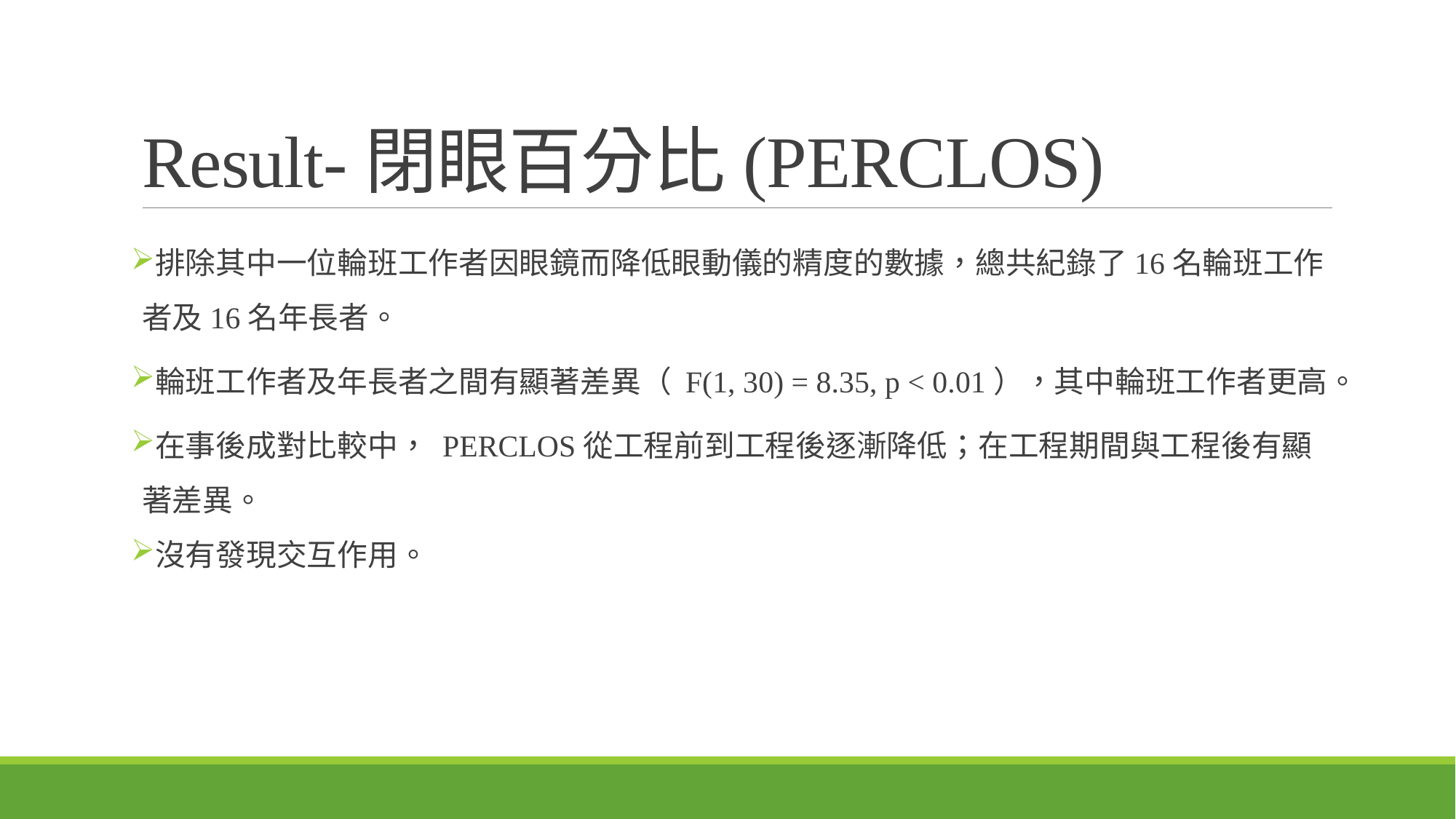

# Result-閉眼百分比(PERCLOS)
排除其中一位輪班工作者因眼鏡而降低眼動儀的精度的數據，總共紀錄了16名輪班工作者及16名年長者。
輪班工作者及年長者之間有顯著差異（ F(1, 30) = 8.35, p < 0.01），其中輪班工作者更高。
在事後成對比較中， PERCLOS從工程前到工程後逐漸降低；在工程期間與工程後有顯著差異。
沒有發現交互作用。